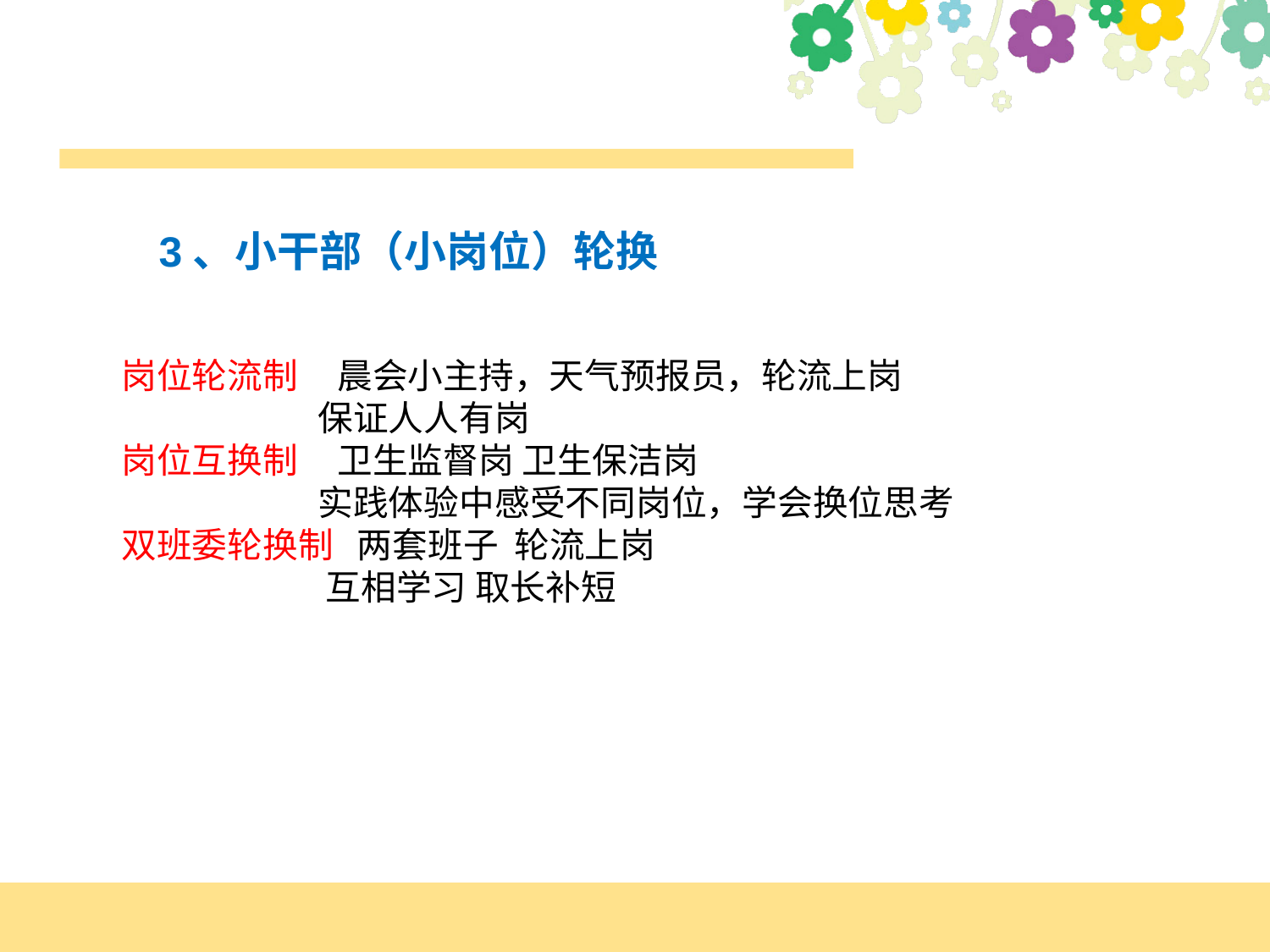

#
3、小干部（小岗位）轮换
岗位轮流制     晨会小主持，天气预报员，轮流上岗
                        保证人人有岗
岗位互换制     卫生监督岗 卫生保洁岗
                        实践体验中感受不同岗位，学会换位思考
双班委轮换制   两套班子  轮流上岗
                         互相学习 取长补短